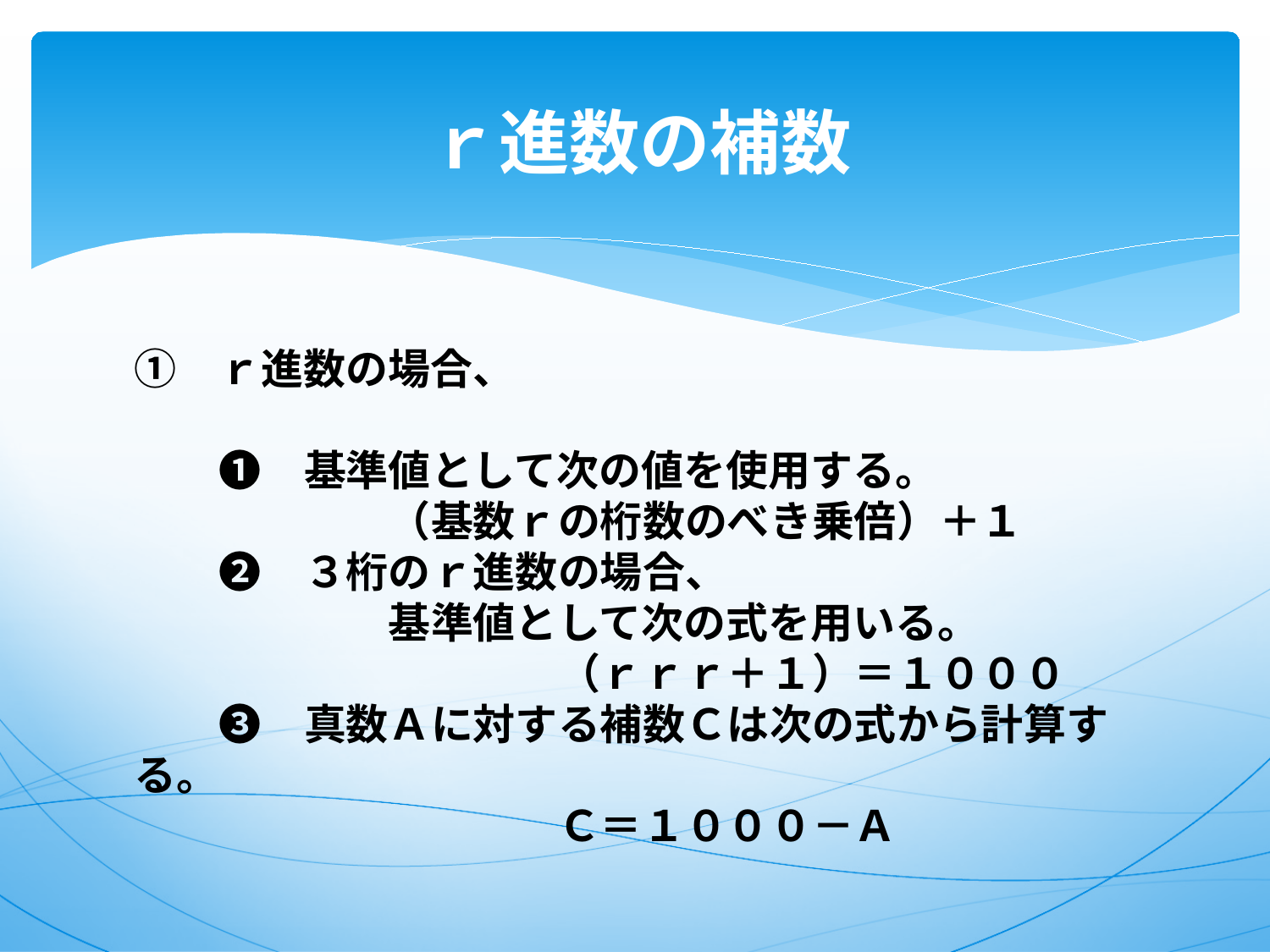

# ｒ進数の補数
①　ｒ進数の場合、

　　❶　基準値として次の値を使用する。
　　　　　　（基数ｒの桁数のべき乗倍）＋１
　　❷　３桁のｒ進数の場合、
　　　　　　基準値として次の式を用いる。
　　　　　　　　　　（ｒｒｒ＋１）＝１０００
　　❸　真数Ａに対する補数Ｃは次の式から計算する。
　　　　　　　　　　Ｃ＝１０００－Ａ